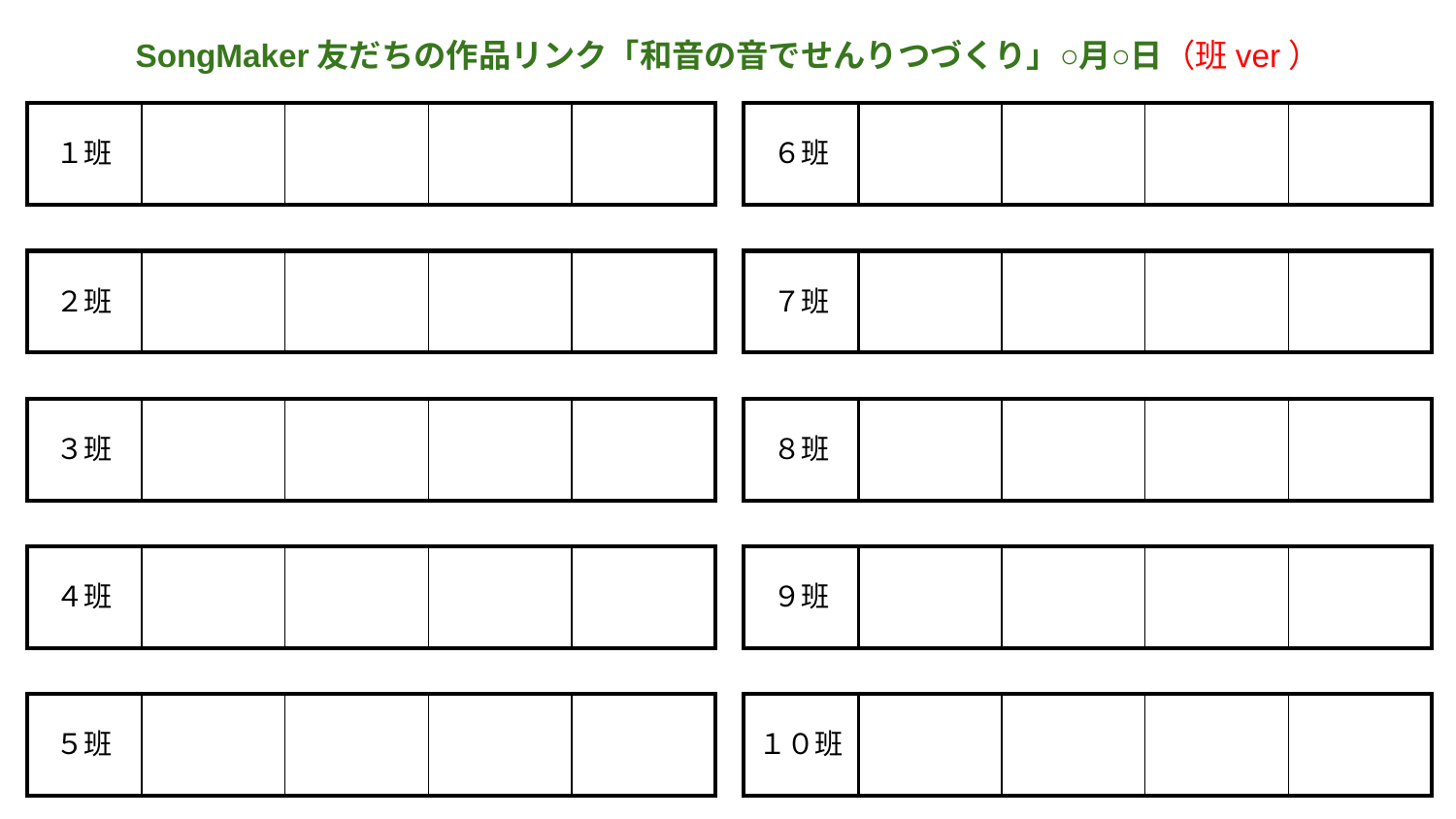

SongMaker友だちの作品リンク「和音の音でせんりつづくり」○月○日（班ver）
| １班 |  |  |  |  |
| --- | --- | --- | --- | --- |
|  |  |  |  |  |
| ６班 |  |  |  |  |
| --- | --- | --- | --- | --- |
|  |  |  |  |  |
| ２班 |  |  |  |  |
| --- | --- | --- | --- | --- |
|  |  |  |  |  |
| ７班 |  |  |  |  |
| --- | --- | --- | --- | --- |
|  |  |  |  |  |
| ３班 |  |  |  |  |
| --- | --- | --- | --- | --- |
|  |  |  |  |  |
| ８班 |  |  |  |  |
| --- | --- | --- | --- | --- |
|  |  |  |  |  |
| ４班 |  |  |  |  |
| --- | --- | --- | --- | --- |
|  |  |  |  |  |
| ９班 |  |  |  |  |
| --- | --- | --- | --- | --- |
|  |  |  |  |  |
| ５班 |  |  |  |  |
| --- | --- | --- | --- | --- |
|  |  |  |  |  |
| １０班 |  |  |  |  |
| --- | --- | --- | --- | --- |
|  |  |  |  |  |